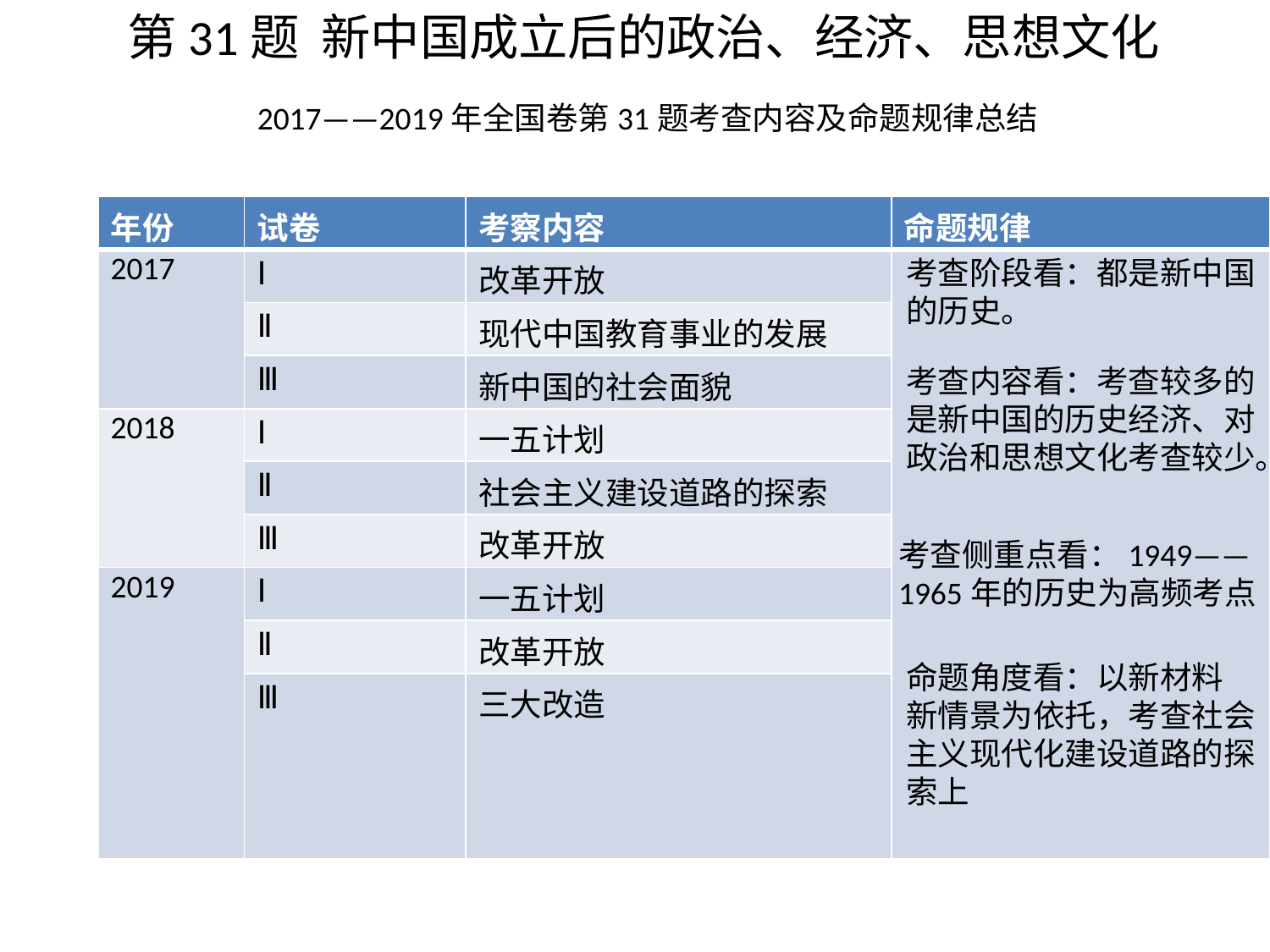

第31题  新中国成立后的政治、经济、思想文化
2017——2019年全国卷第31题考查内容及命题规律总结
| 年份 | 试卷 | 考察内容 | 命题规律 |
| --- | --- | --- | --- |
| 2017 | Ⅰ | 改革开放 |  |
|  | Ⅱ | 现代中国教育事业的发展 |  |
|  | Ⅲ | 新中国的社会面貌 |  |
| 2018 | Ⅰ | 一五计划 |  |
|  | Ⅱ | 社会主义建设道路的探索 |  |
|  | Ⅲ | 改革开放 |  |
| 2019 | Ⅰ | 一五计划 |  |
|  | Ⅱ | 改革开放 |  |
|  | Ⅲ | 三大改造 |  |
考查阶段看：都是新中国的历史。
考查内容看：考查较多的是新中国的历史经济、对政治和思想文化考查较少。
考查侧重点看：1949——1965年的历史为高频考点
命题角度看：以新材料
新情景为依托，考查社会主义现代化建设道路的探索上